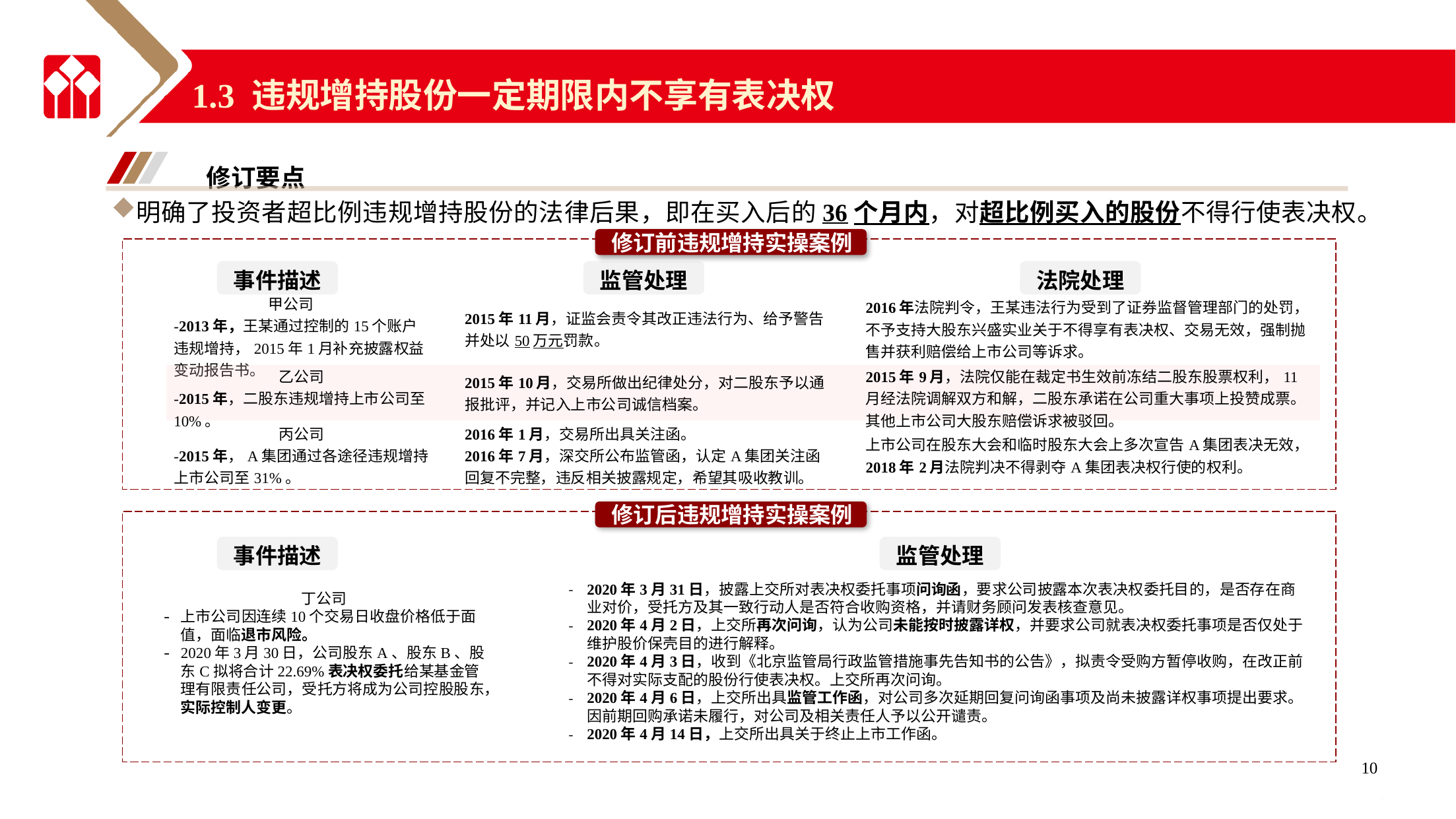

1.3 违规增持股份一定期限内不享有表决权
修订要点

明确了投资者超比例违规增持股份的法律后果，即在买入后的36个月内，对超比例买入的股份不得行使表决权。
修订前违规增持实操案例

事件描述
监管处理
法院处理
| 甲公司 -2013年，王某通过控制的15个账户违规增持，2015年1月补充披露权益变动报告书。 |  | 2015年11月，证监会责令其改正违法行为、给予警告并处以50万元罚款。 |  | 2016年法院判令，王某违法行为受到了证券监督管理部门的处罚，不予支持大股东兴盛实业关于不得享有表决权、交易无效，强制抛售并获利赔偿给上市公司等诉求。 |
| --- | --- | --- | --- | --- |
| 乙公司 -2015年，二股东违规增持上市公司至10%。 |  | 2015年10月，交易所做出纪律处分，对二股东予以通报批评，并记入上市公司诚信档案。 |  | 2015年9月，法院仅能在裁定书生效前冻结二股东股票权利，11月经法院调解双方和解，二股东承诺在公司重大事项上投赞成票。其他上市公司大股东赔偿诉求被驳回。 |
| 丙公司 -2015年，A集团通过各途径违规增持上市公司至31%。 |  | 2016年1月，交易所出具关注函。 2016年7月，深交所公布监管函，认定A集团关注函回复不完整，违反相关披露规定，希望其吸收教训。 |  | 上市公司在股东大会和临时股东大会上多次宣告A集团表决无效，2018年2月法院判决不得剥夺A集团表决权行使的权利。 |
修订后违规增持实操案例

事件描述
监管处理
2020年3月31日，披露上交所对表决权委托事项问询函，要求公司披露本次表决权委托目的，是否存在商业对价，受托方及其一致行动人是否符合收购资格，并请财务顾问发表核查意见。
2020年4月2日，上交所再次问询，认为公司未能按时披露详权，并要求公司就表决权委托事项是否仅处于维护股价保壳目的进行解释。
2020年4月3日，收到《北京监管局行政监管措施事先告知书的公告》，拟责令受购方暂停收购，在改正前不得对实际支配的股份行使表决权。上交所再次问询。
2020年4月6日，上交所出具监管工作函，对公司多次延期回复问询函事项及尚未披露详权事项提出要求。因前期回购承诺未履行，对公司及相关责任人予以公开谴责。
2020年4月14日，上交所出具关于终止上市工作函。
丁公司
上市公司因连续10个交易日收盘价格低于面值，面临退市风险。
2020年3月30日，公司股东A、股东B、股东C拟将合计22.69%表决权委托给某基金管理有限责任公司，受托方将成为公司控股股东，实际控制人变更。
10